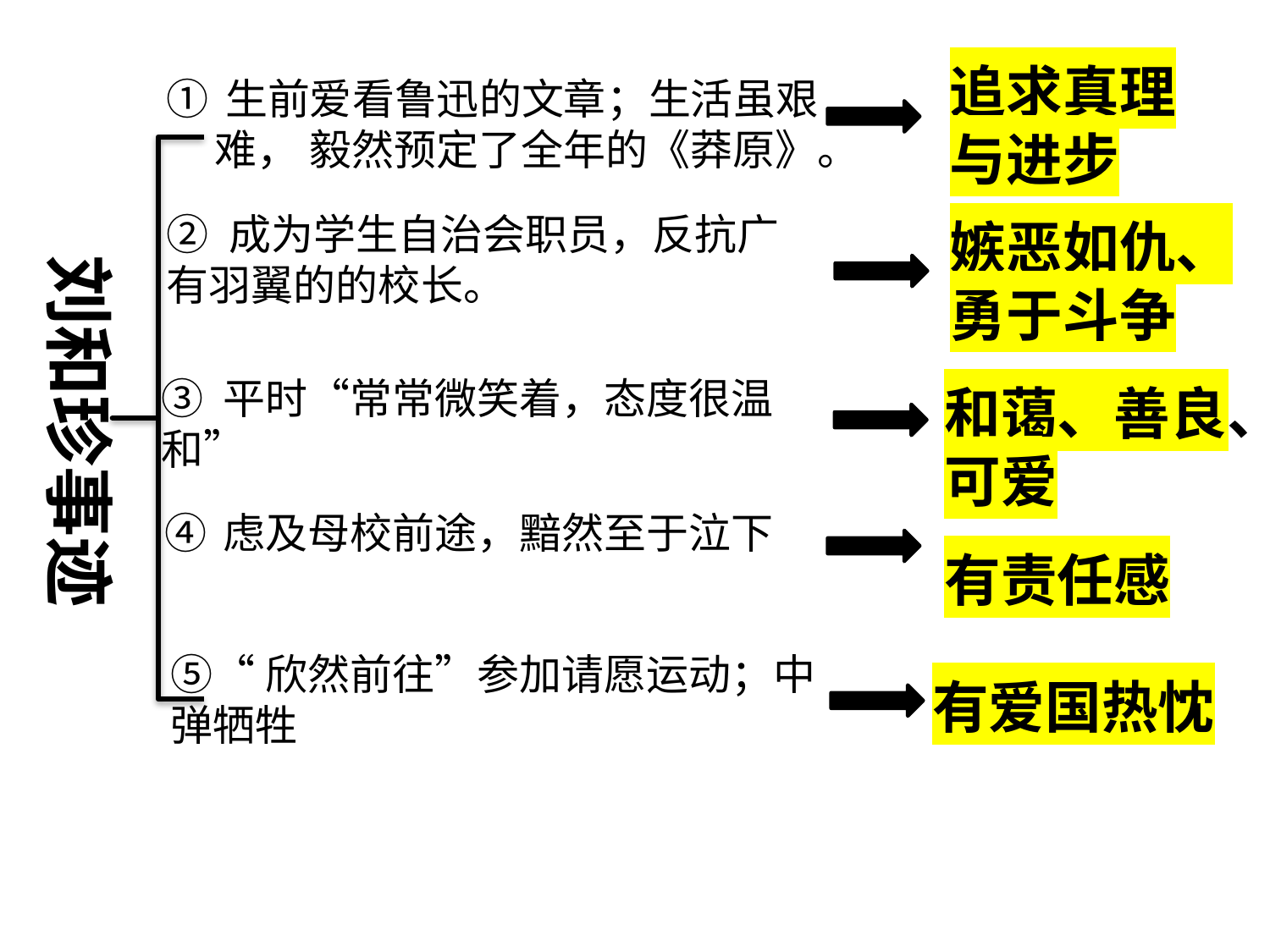

追求真理与进步
① 生前爱看鲁迅的文章；生活虽艰
    难， 毅然预定了全年的《莽原》。

② 成为学生自治会职员，反抗广有羽翼的的校长。
嫉恶如仇、勇于斗争
刘和珍事迹

③ 平时“常常微笑着，态度很温和”
和蔼、善良、可爱

④ 虑及母校前途，黯然至于泣下

有责任感
⑤“欣然前往”参加请愿运动；中弹牺牲
有爱国热忱